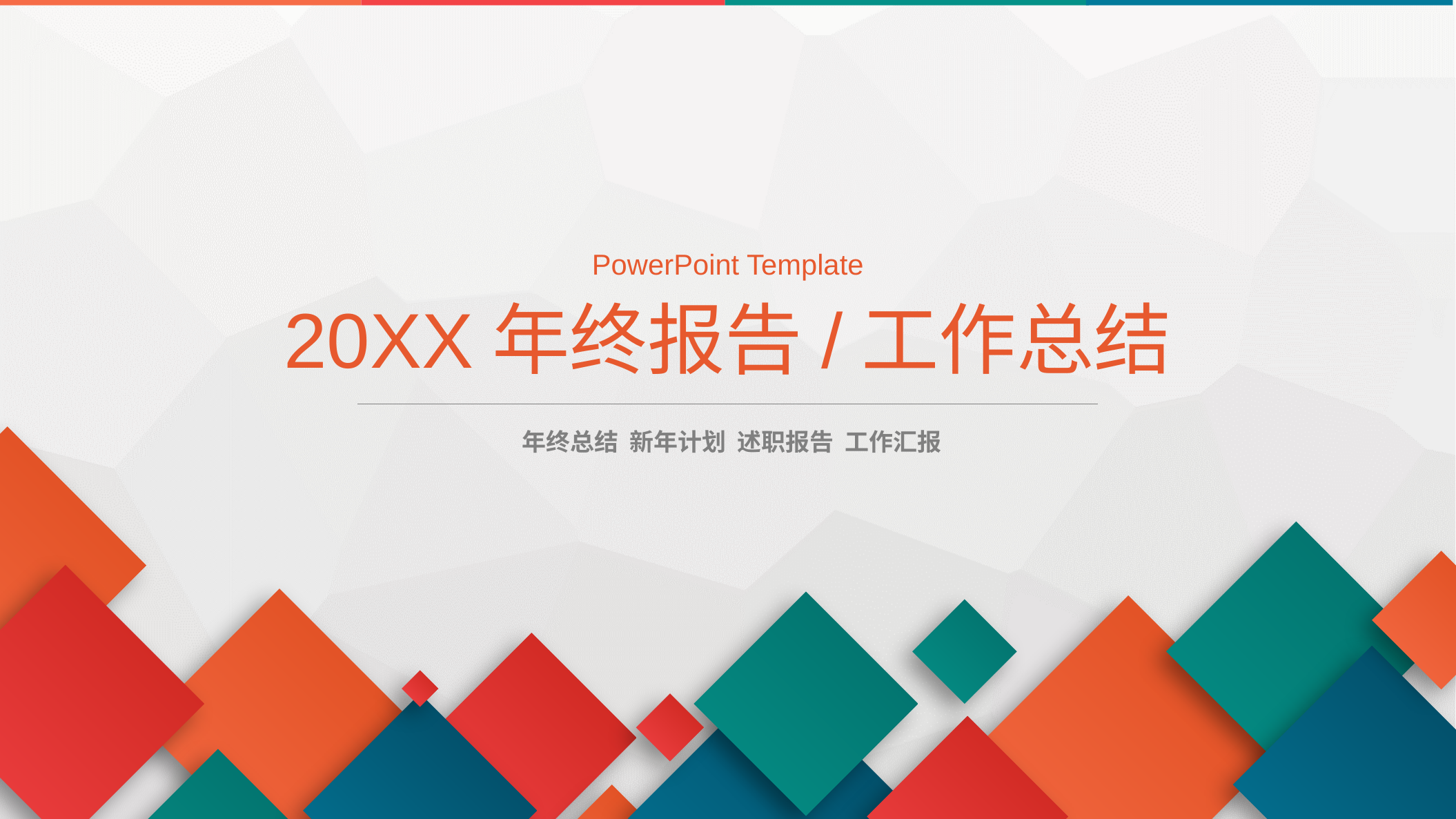

PowerPoint Template
20XX年终报告/工作总结
年终总结  新年计划  述职报告  工作汇报